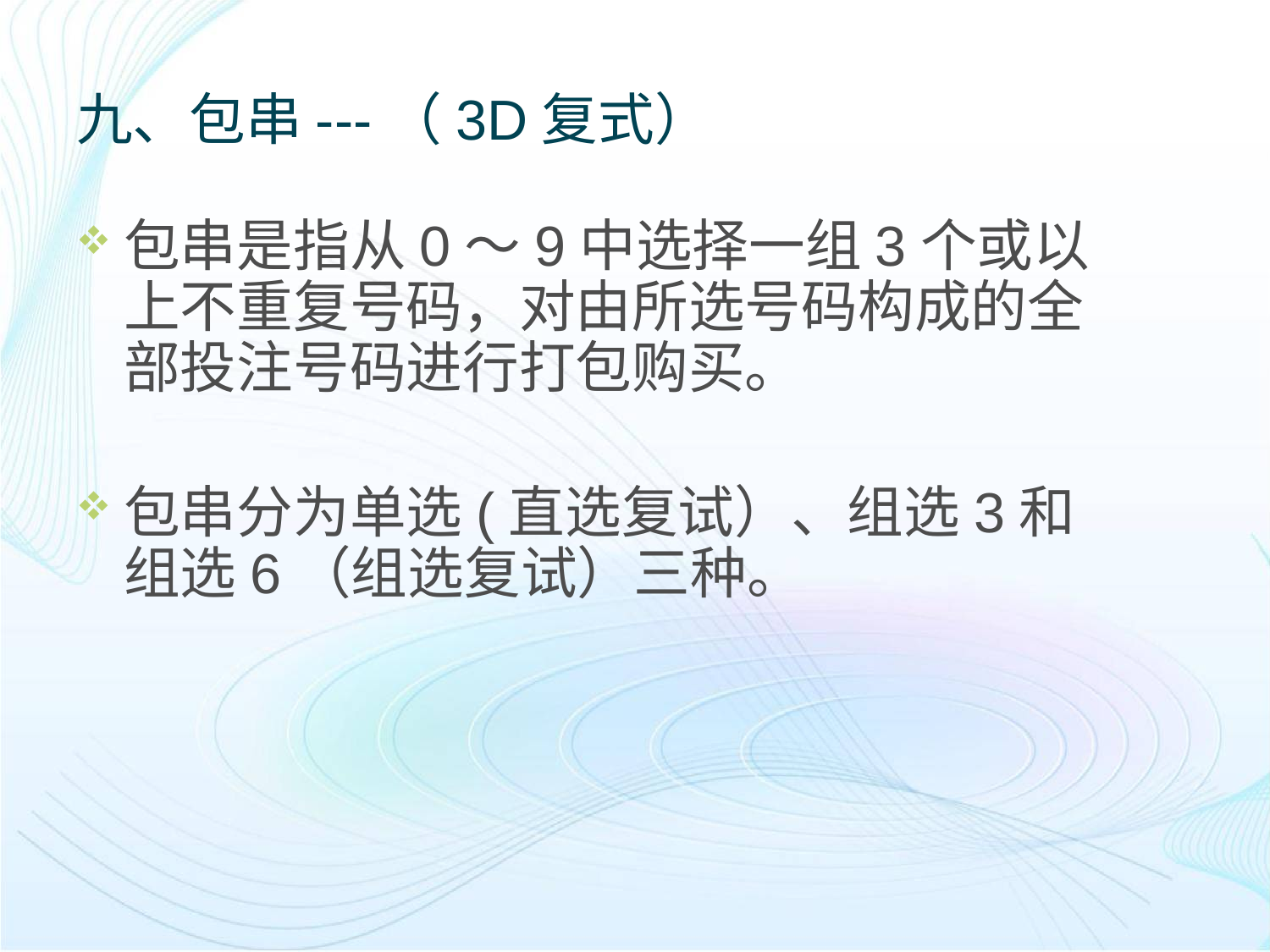

# 九、包串---（3D复式）
包串是指从0～9中选择一组3个或以上不重复号码，对由所选号码构成的全部投注号码进行打包购买。

包串分为单选(直选复试）、组选3和组选6（组选复试）三种。